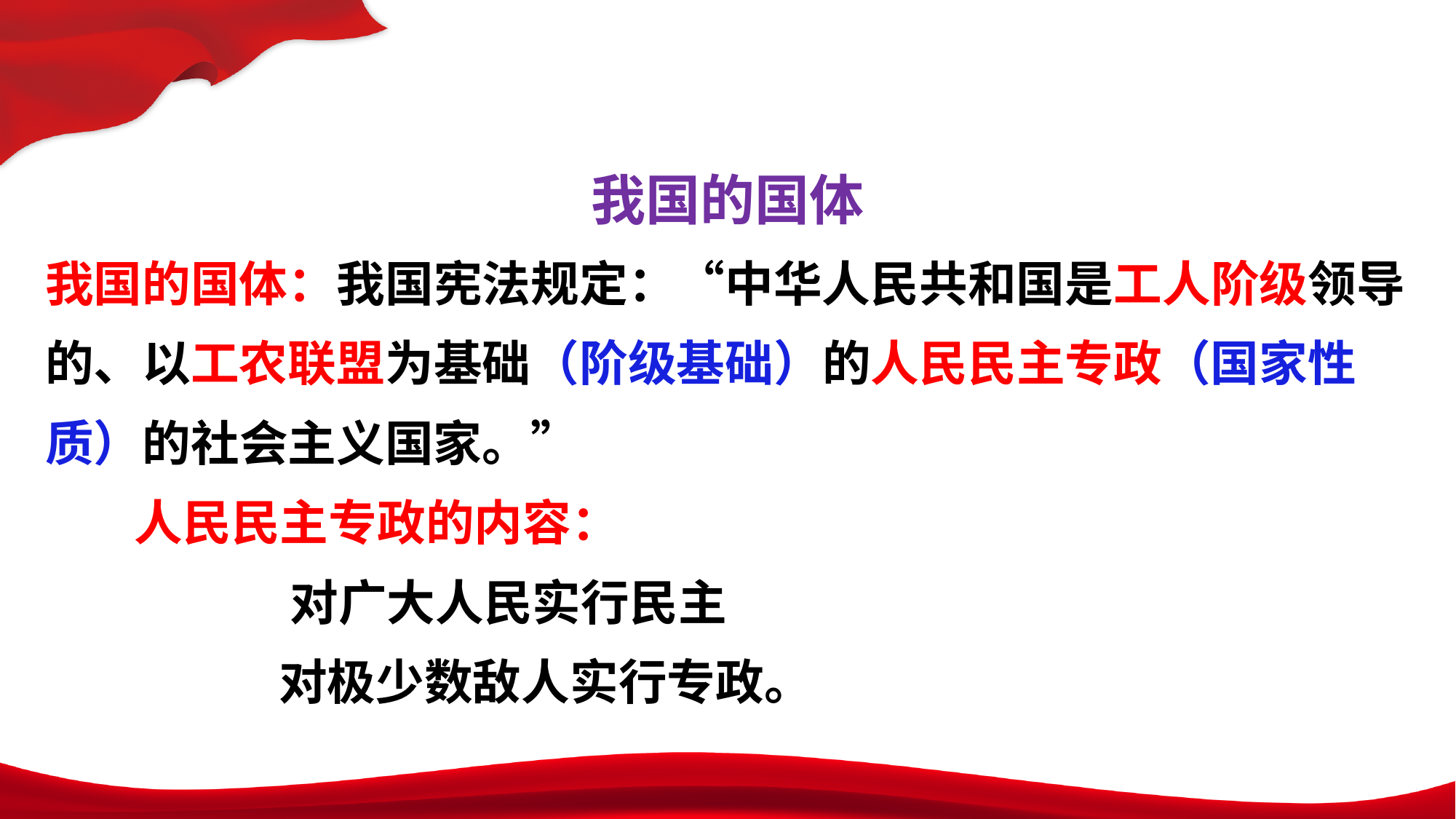

我国的国体
我国的国体：我国宪法规定：“中华人民共和国是工人阶级领导的、以工农联盟为基础（阶级基础）的人民民主专政（国家性质）的社会主义国家。”
       人民民主专政的内容：
                     对广大人民实行民主
                    对极少数敌人实行专政。